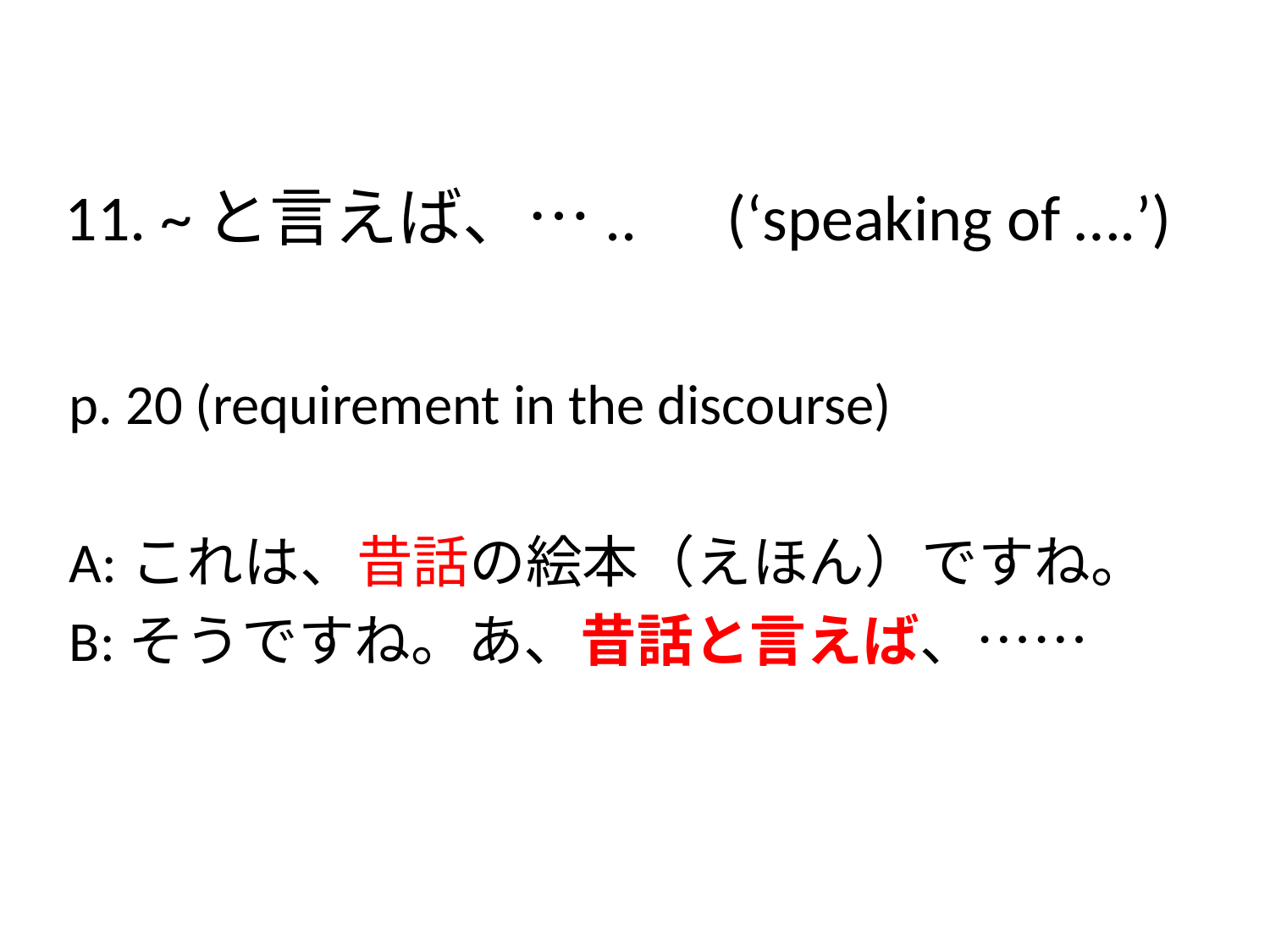

# 11. ~と言えば、…..　(‘speaking of ….’)
p. 20 (requirement in the discourse)

A:これは、昔話の絵本（えほん）ですね。
B:そうですね。あ、昔話と言えば、……